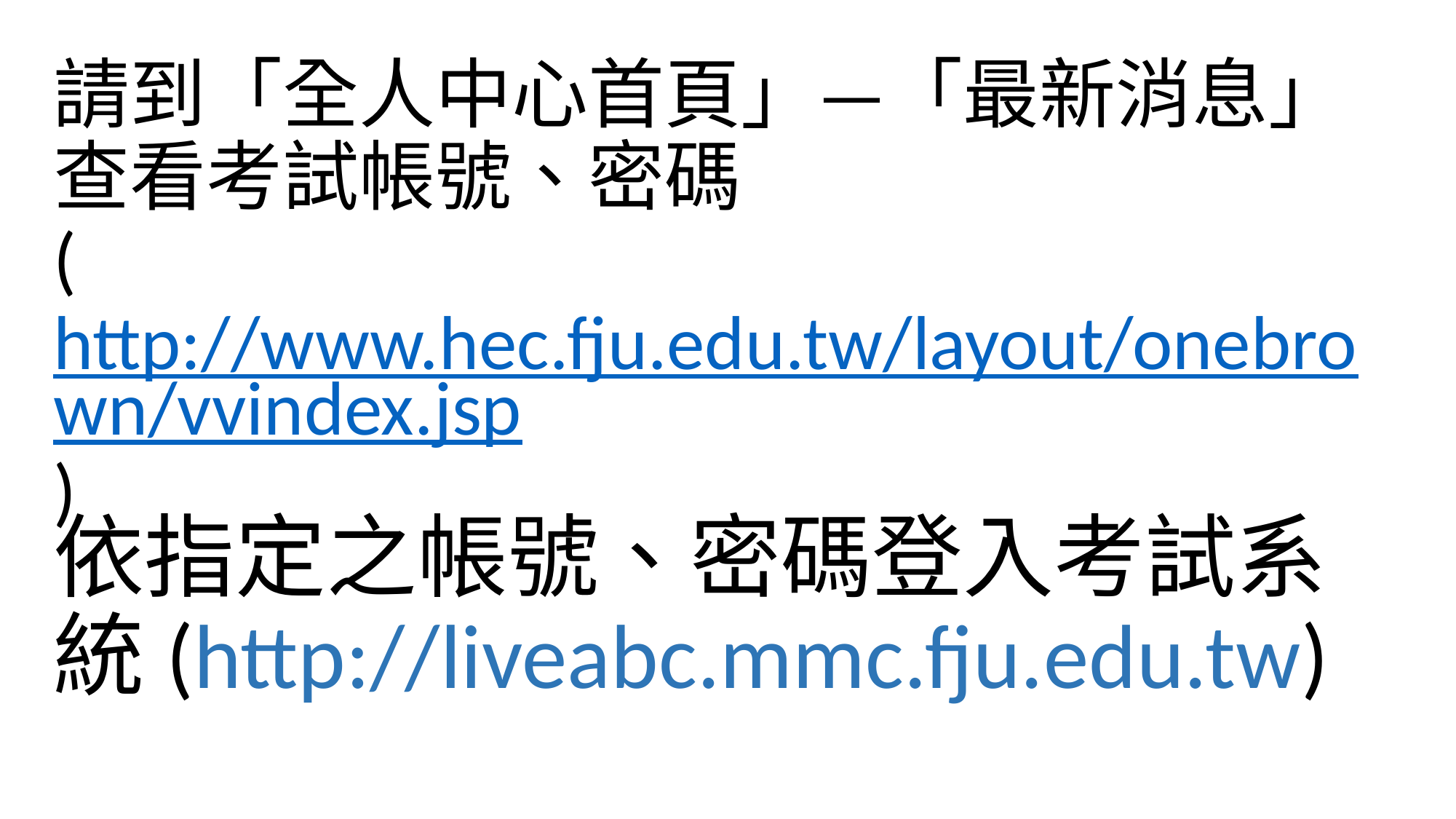

# 請到「全人中心首頁」—「最新消息」查看考試帳號、密碼 (http://www.hec.fju.edu.tw/layout/onebrown/vvindex.jsp)
依指定之帳號、密碼登入考試系統(http://liveabc.mmc.fju.edu.tw)